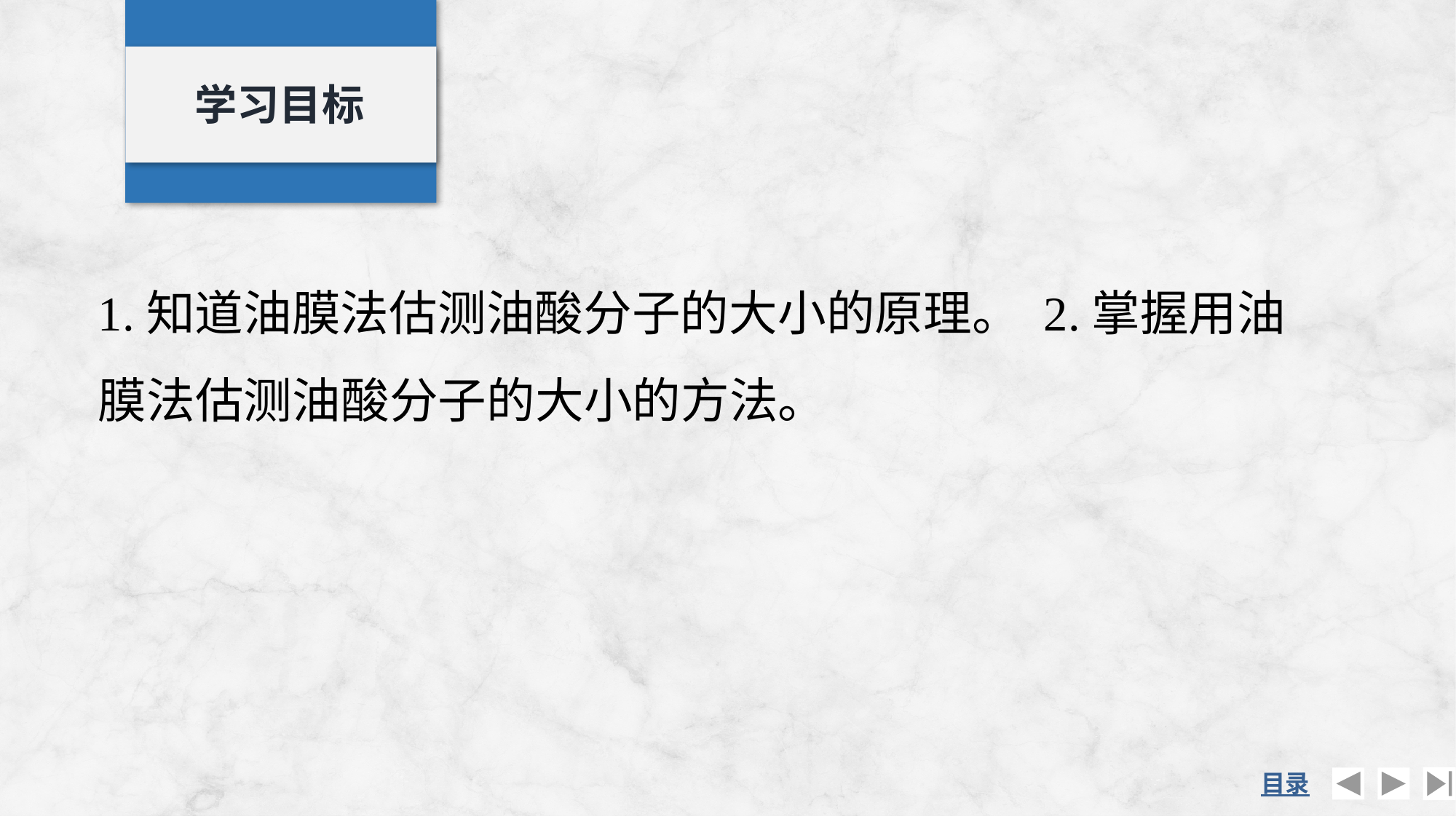

学习目标
1.知道油膜法估测油酸分子的大小的原理。 2.掌握用油膜法估测油酸分子的大小的方法。